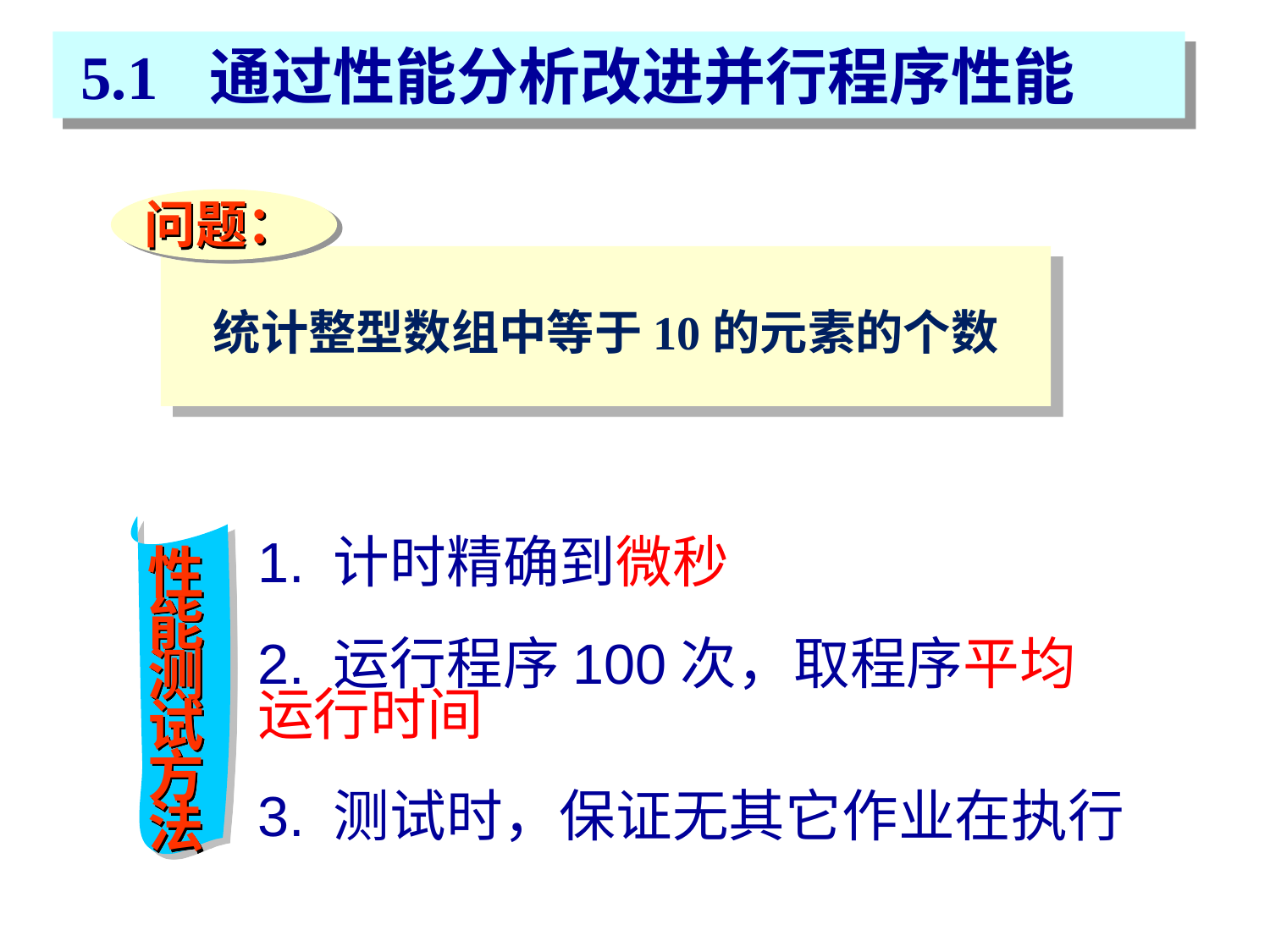

5.1 通过性能分析改进并行程序性能
问题：

统计整型数组中等于10的元素的个数

1. 计时精确到微秒

2. 运行程序100次，取程序平均运行时间

3. 测试时，保证无其它作业在执行
性能测试方法